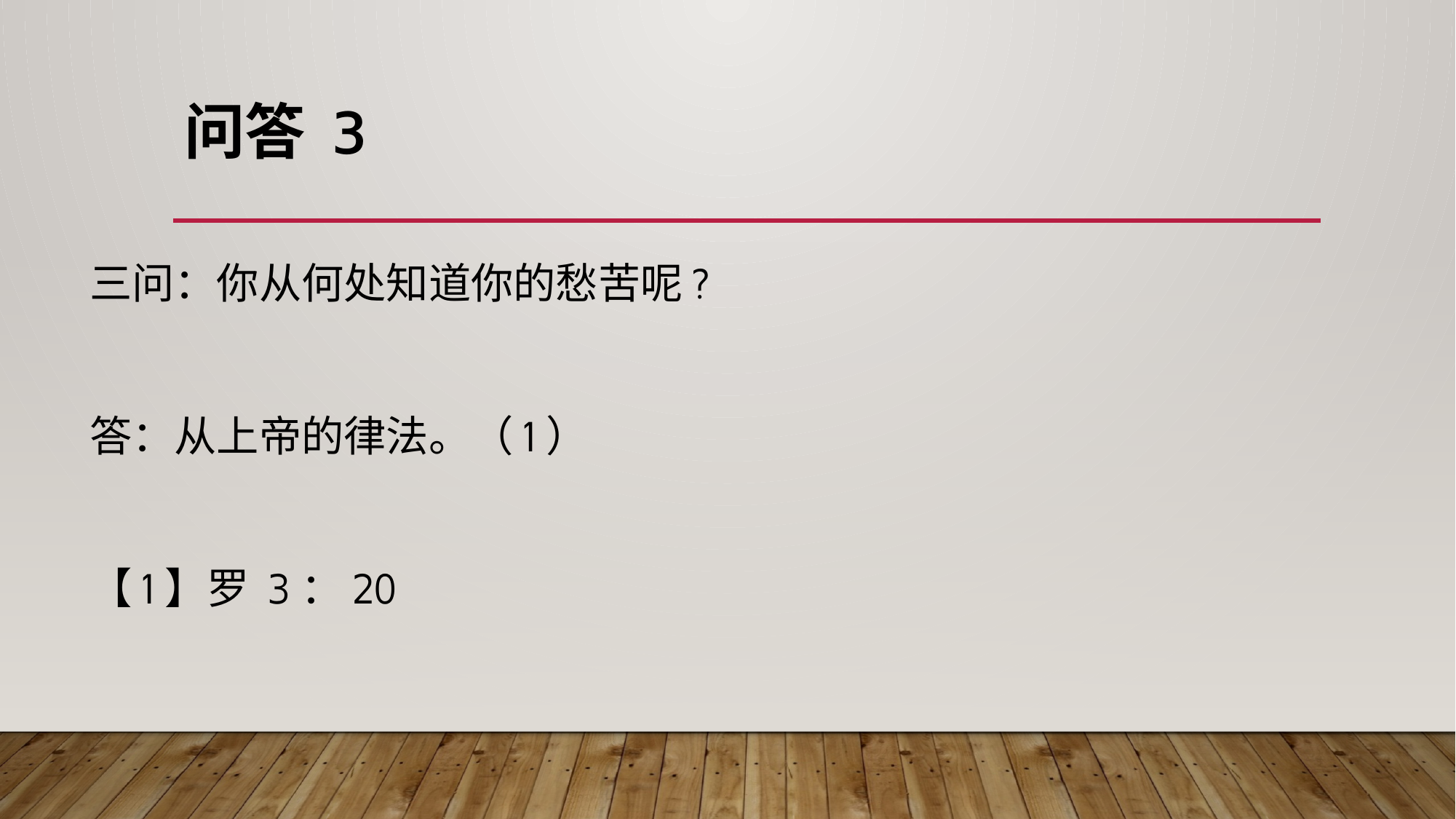

# 问答 3
三问：你从何处知道你的愁苦呢?

答：从上帝的律法。（1）

【1】罗 3：20